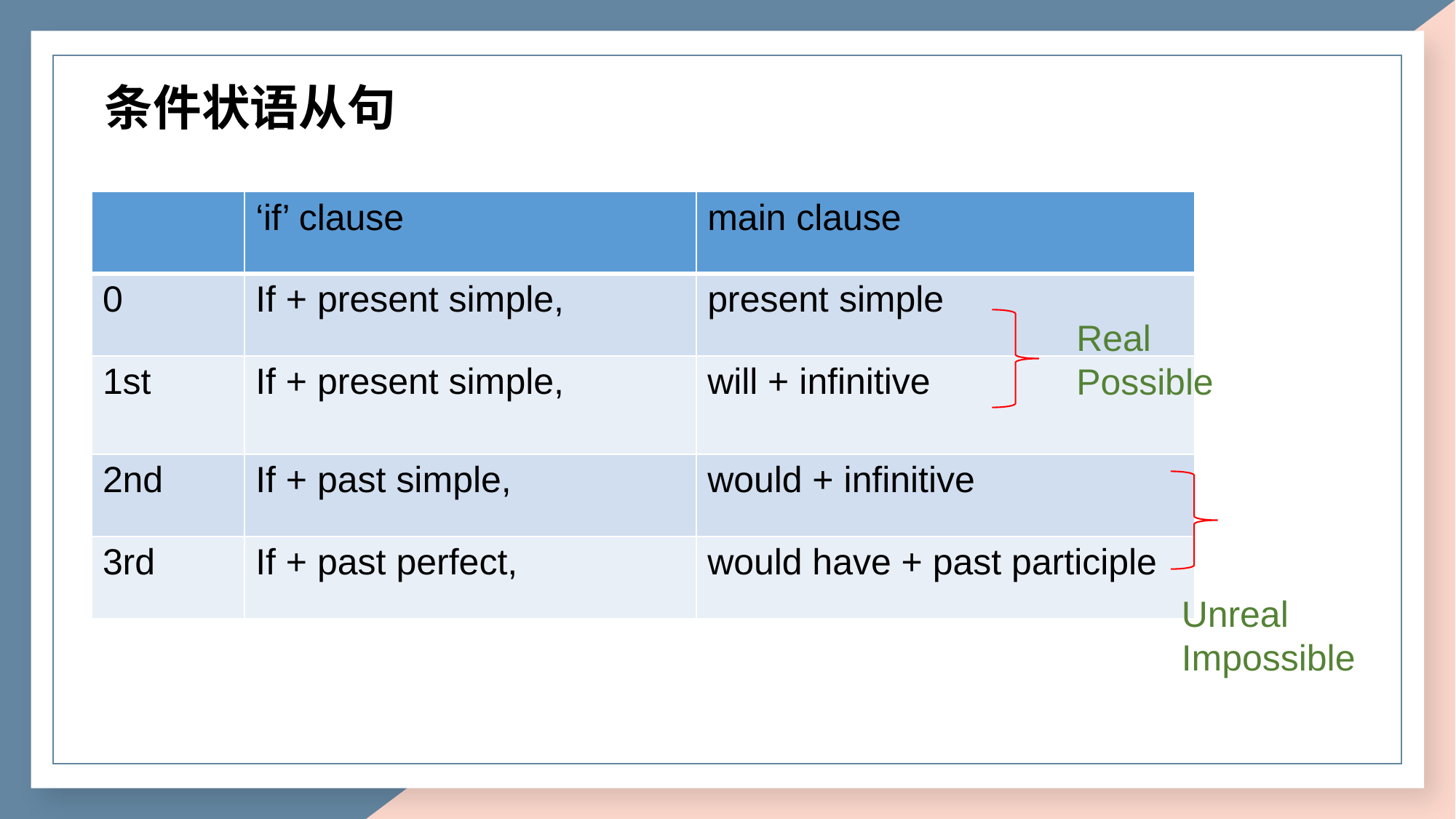

条件状语从句
|  | ‘if’ clause | main clause |
| --- | --- | --- |
| 0 | If + present simple, | present simple |
| 1st | If + present simple, | will + infinitive |
| 2nd | If + past simple, | would + infinitive |
| 3rd | If + past perfect, | would have + past participle |

Real
Possible

Unreal
Impossible